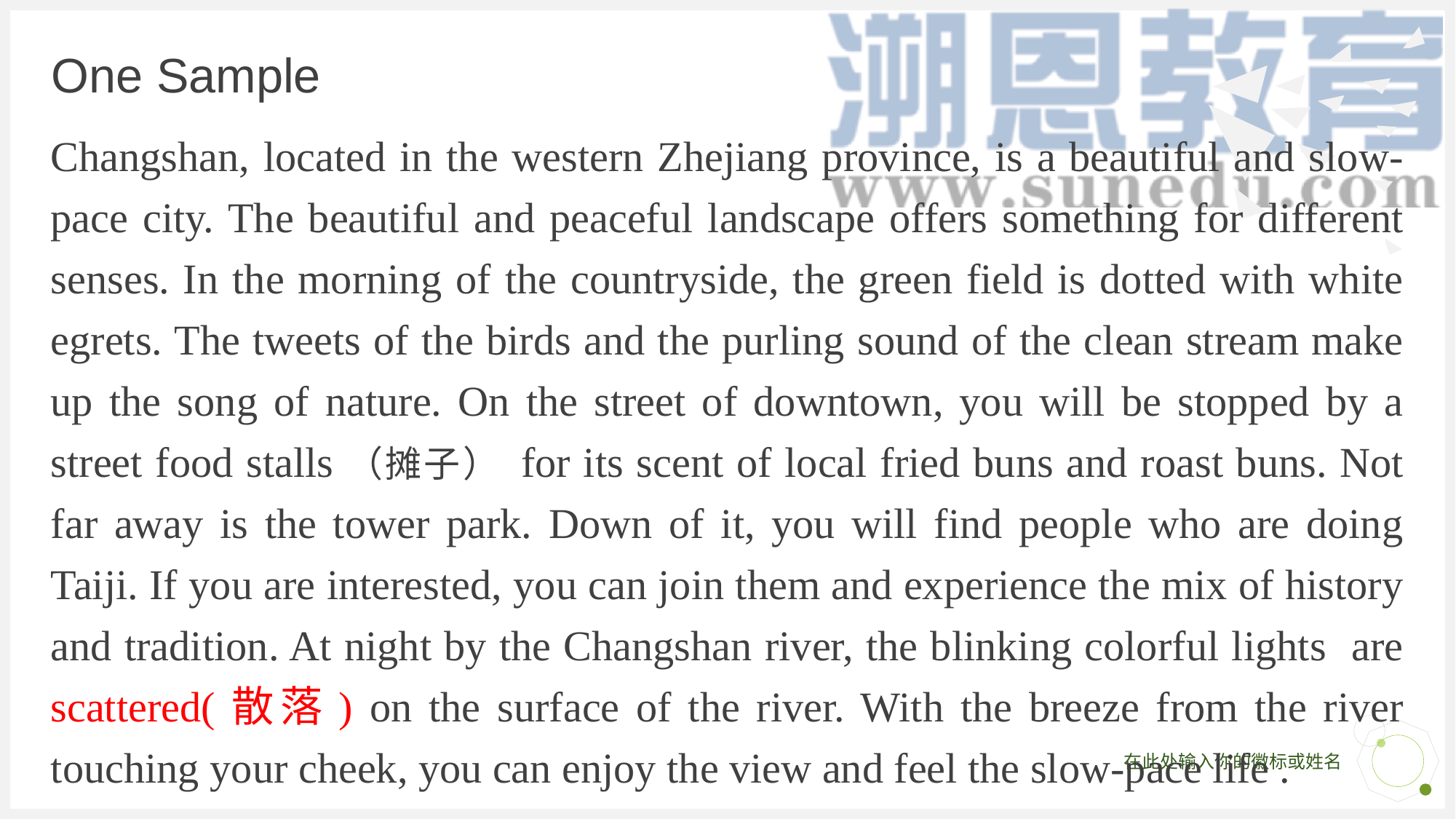

# One Sample
Changshan, located in the western Zhejiang province, is a beautiful and slow-pace city. The beautiful and peaceful landscape offers something for different senses. In the morning of the countryside, the green field is dotted with white egrets. The tweets of the birds and the purling sound of the clean stream make up the song of nature. On the street of downtown, you will be stopped by a street food stalls（摊子） for its scent of local fried buns and roast buns. Not far away is the tower park. Down of it, you will find people who are doing Taiji. If you are interested, you can join them and experience the mix of history and tradition. At night by the Changshan river, the blinking colorful lights  are scattered(散落) on the surface of the river. With the breeze from the river touching your cheek, you can enjoy the view and feel the slow-pace life .
10